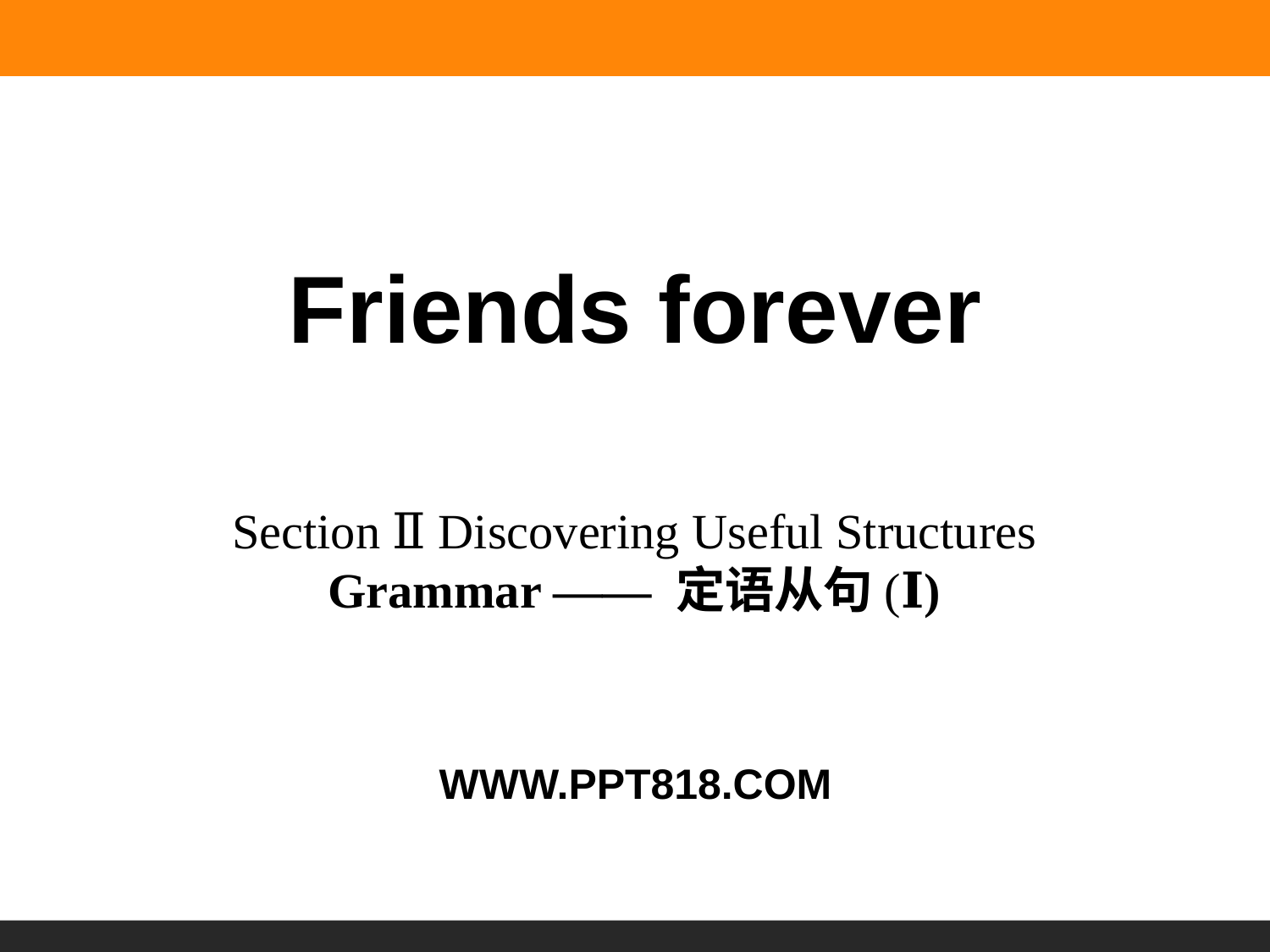

Friends forever
Section Ⅱ Discovering Useful Structures
Grammar —— 定语从句(Ⅰ)
WWW.PPT818.COM